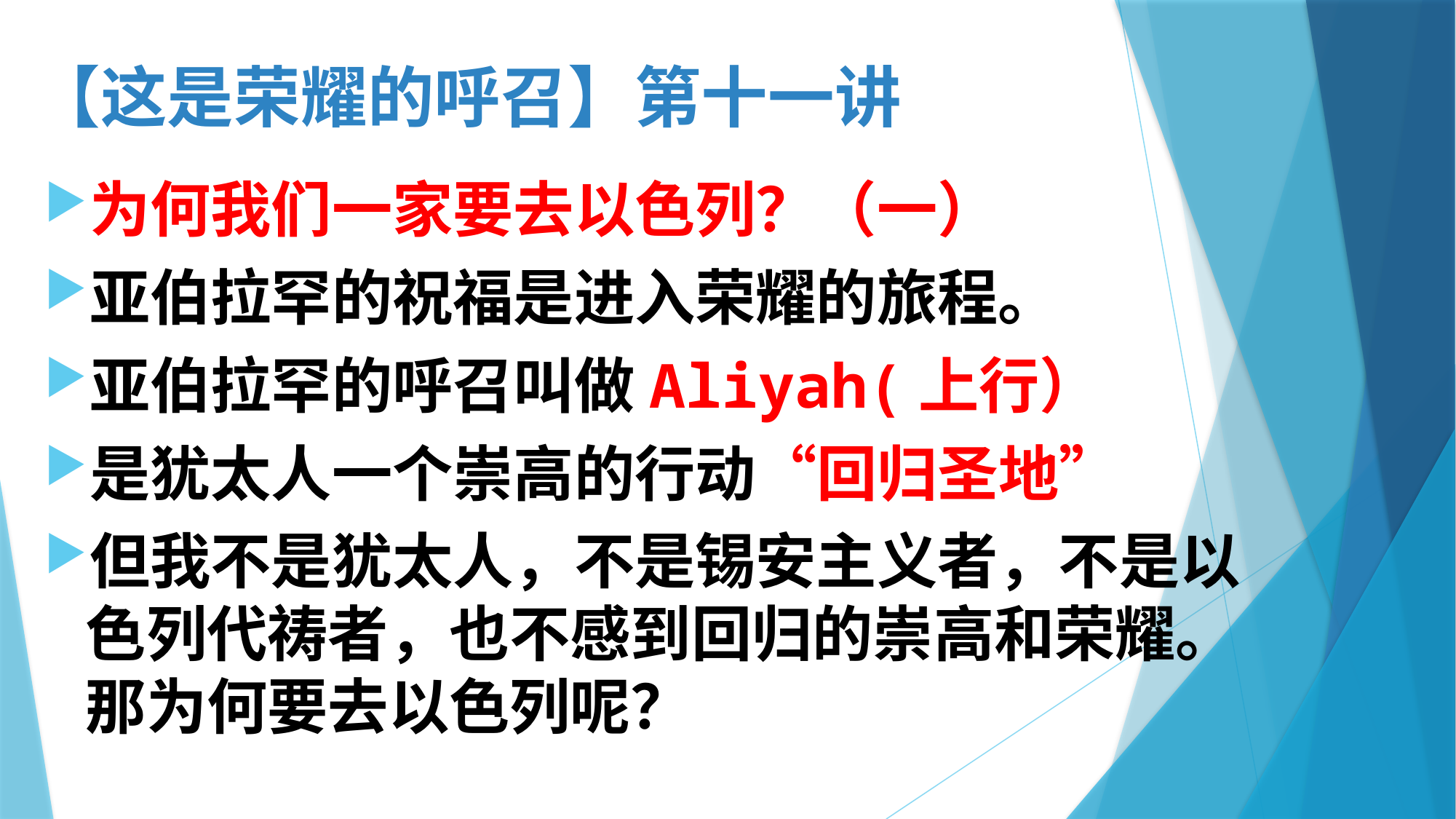

# 【这是荣耀的呼召】第十一讲
为何我们一家要去以色列？（一）
亚伯拉罕的祝福是进入荣耀的旅程。
亚伯拉罕的呼召叫做Aliyah(上行）
是犹太人一个崇高的行动“回归圣地”
但我不是犹太人，不是锡安主义者，不是以色列代祷者，也不感到回归的崇高和荣耀。那为何要去以色列呢？